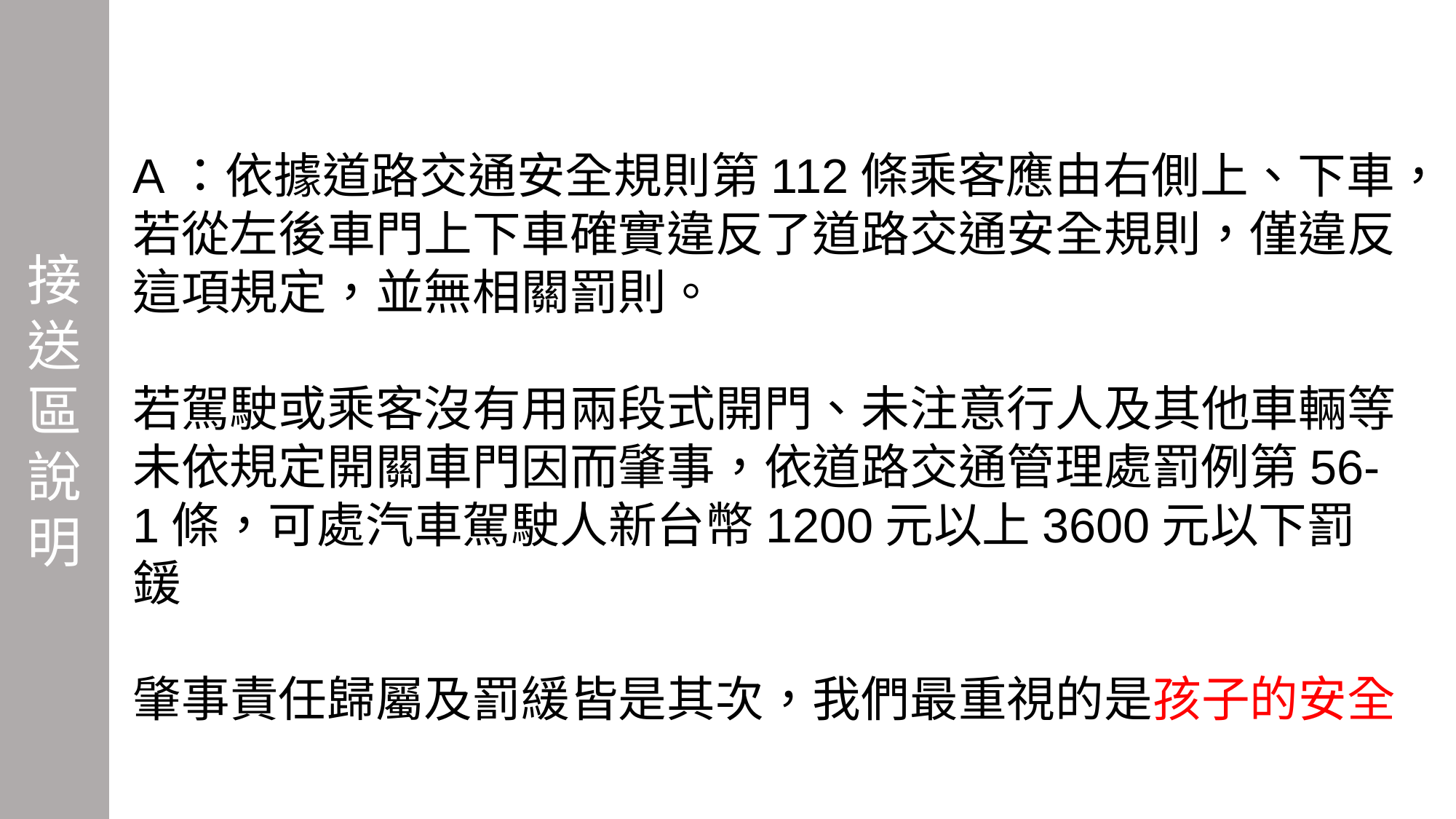

接送區 說明
A：依據道路交通安全規則第112條乘客應由右側上、下車，若從左後車門上下車確實違反了道路交通安全規則，僅違反這項規定，並無相關罰則。

若駕駛或乘客沒有用兩段式開門、未注意行人及其他車輛等未依規定開關車門因而肇事，依道路交通管理處罰例第56-1條，可處汽車駕駛人新台幣1200元以上3600元以下罰鍰

肇事責任歸屬及罰緩皆是其次，我們最重視的是孩子的安全